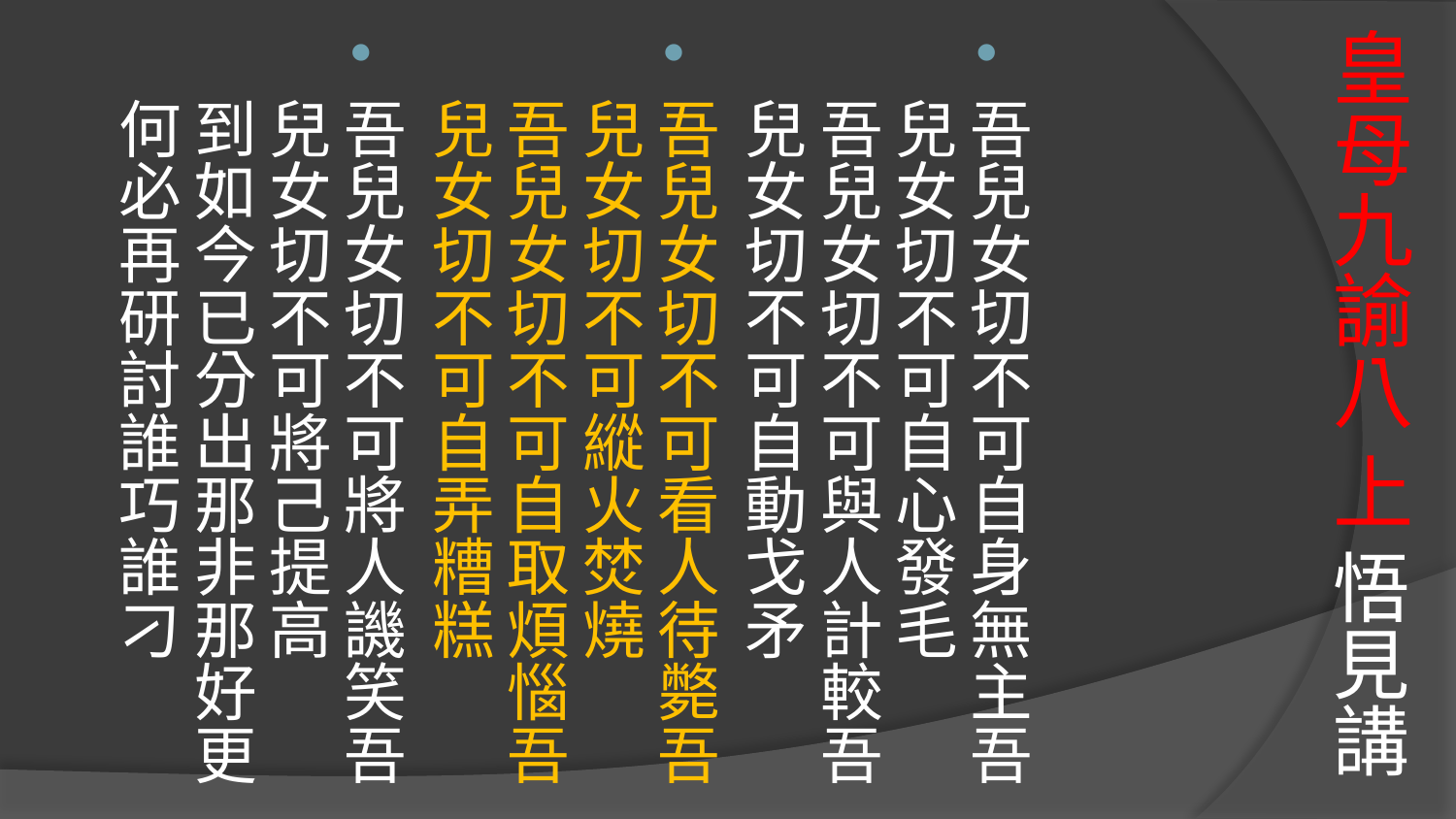

# 皇母九諭八 上 悟見講
吾兒女切不可自身無主吾兒女切不可自心發毛
吾兒女切不可與人計較吾兒女切不可自動戈矛
吾兒女切不可看人待斃吾兒女切不可縱火焚燒
吾兒女切不可自取煩惱吾兒女切不可自弄糟糕
吾兒女切不可將人譏笑吾兒女切不可將己提高
到如今已分出那非那好更何必再研討誰巧誰刁